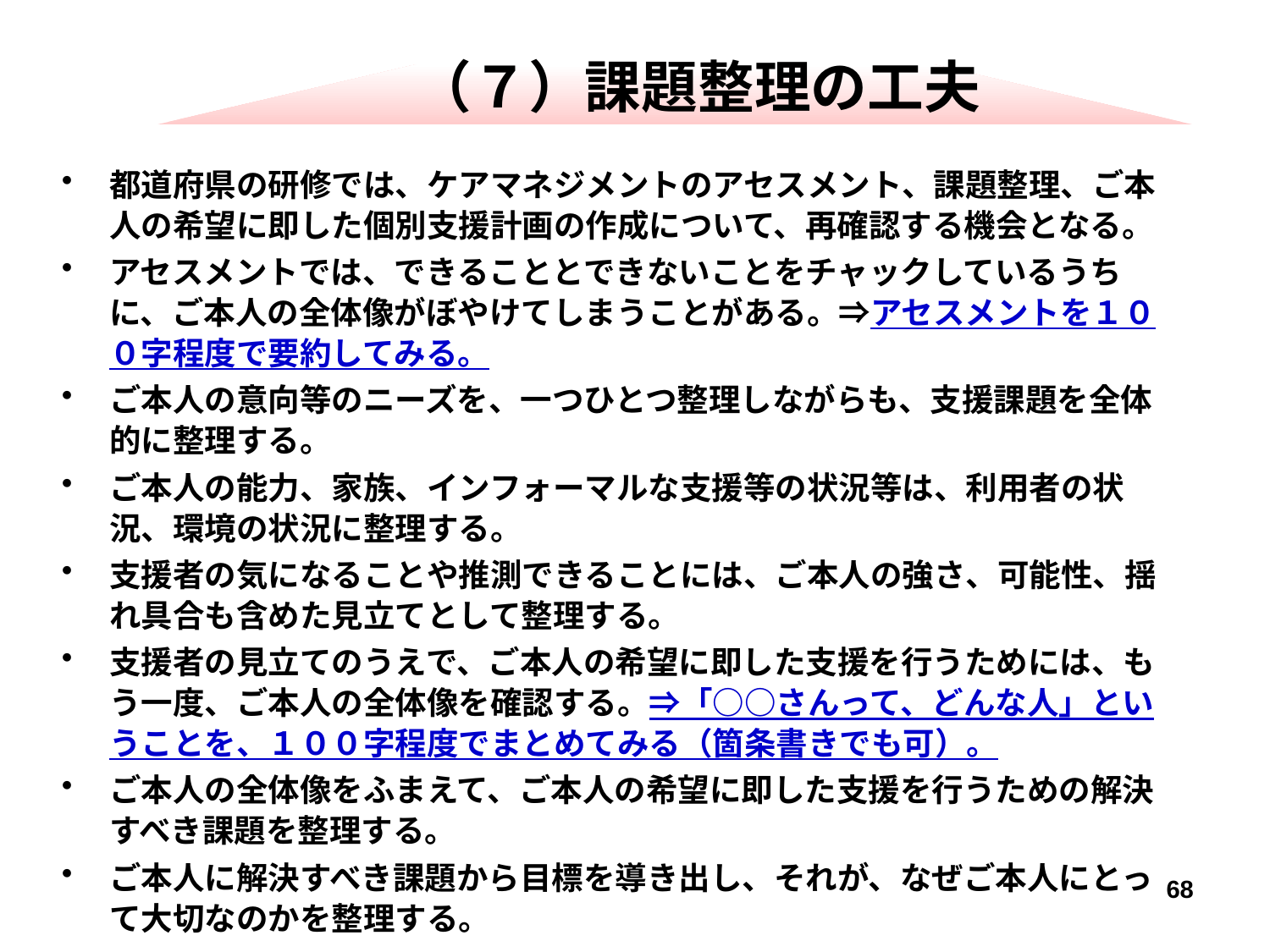

# （７）課題整理の工夫

都道府県の研修では、ケアマネジメントのアセスメント、課題整理、ご本人の希望に即した個別支援計画の作成について、再確認する機会となる。
アセスメントでは、できることとできないことをチャックしているうちに、ご本人の全体像がぼやけてしまうことがある。⇒アセスメントを１００字程度で要約してみる。
ご本人の意向等のニーズを、一つひとつ整理しながらも、支援課題を全体的に整理する。
ご本人の能力、家族、インフォーマルな支援等の状況等は、利用者の状況、環境の状況に整理する。
支援者の気になることや推測できることには、ご本人の強さ、可能性、揺れ具合も含めた見立てとして整理する。
支援者の見立てのうえで、ご本人の希望に即した支援を行うためには、もう一度、ご本人の全体像を確認する。⇒「○○さんって、どんな人」ということを、１００字程度でまとめてみる（箇条書きでも可）。
ご本人の全体像をふまえて、ご本人の希望に即した支援を行うための解決すべき課題を整理する。
ご本人に解決すべき課題から目標を導き出し、それが、なぜご本人にとって大切なのかを整理する。

68